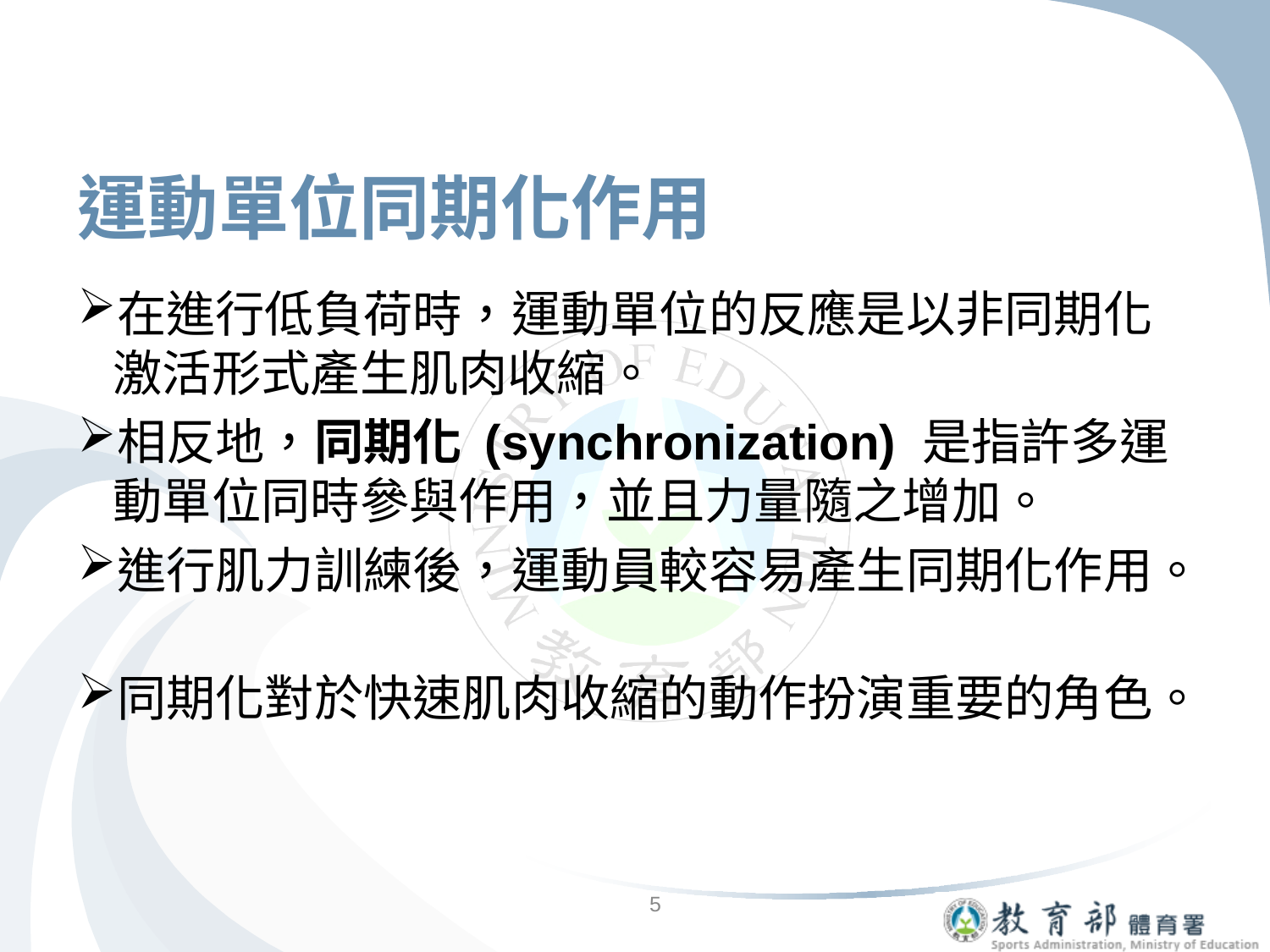

# 運動單位同期化作用
在進行低負荷時，運動單位的反應是以非同期化激活形式產生肌肉收縮。
相反地，同期化 (synchronization) 是指許多運動單位同時參與作用，並且力量隨之增加。
進行肌力訓練後，運動員較容易產生同期化作用。
同期化對於快速肌肉收縮的動作扮演重要的角色。
5